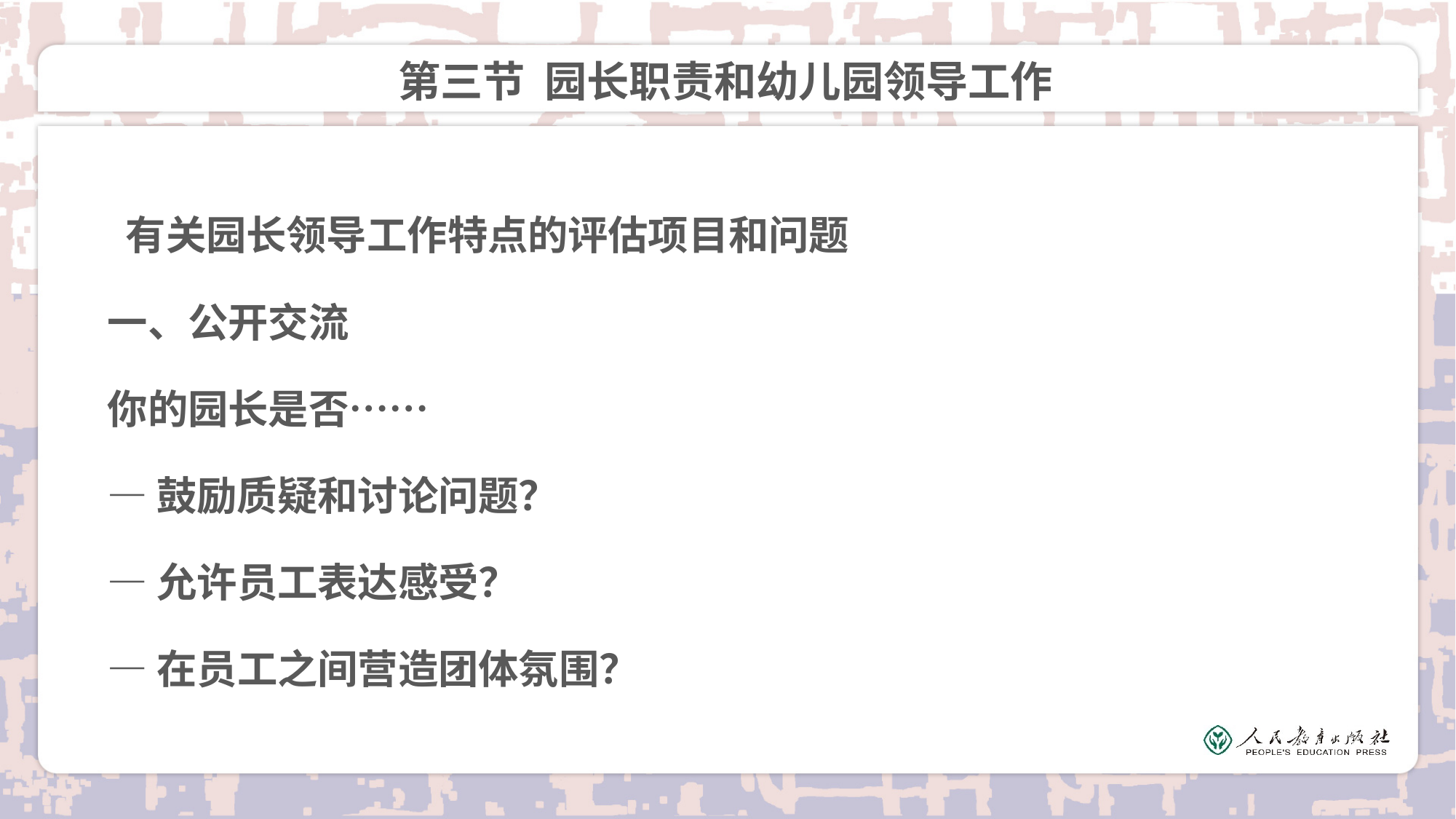

# 第三节  园长职责和幼儿园领导工作
 有关园长领导工作特点的评估项目和问题
一、公开交流
你的园长是否……
—鼓励质疑和讨论问题？
—允许员工表达感受？
—在员工之间营造团体氛围？